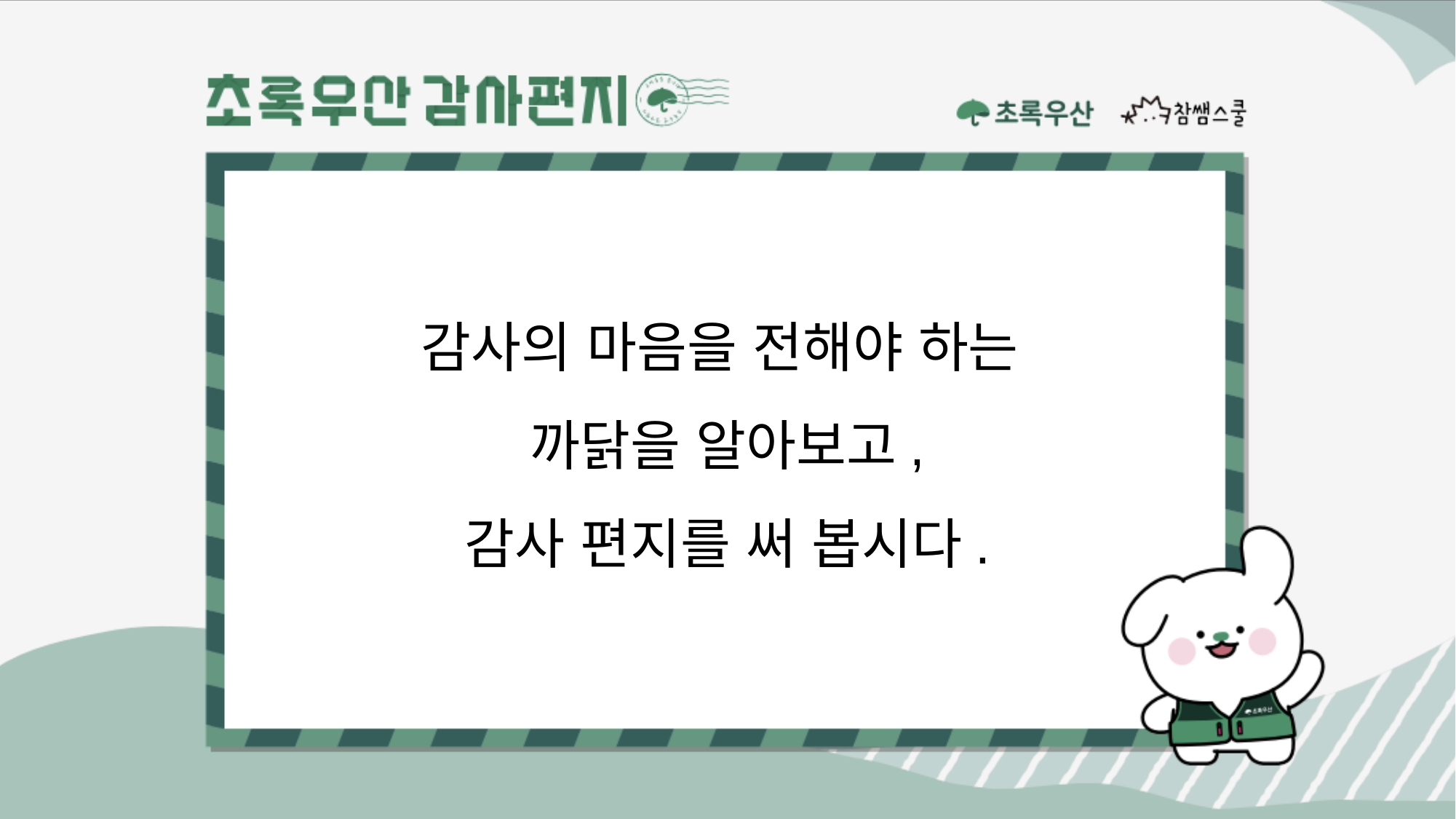

감사의 마음을 전해야 하는
까닭을 알아보고,
감사 편지를 써 봅시다.